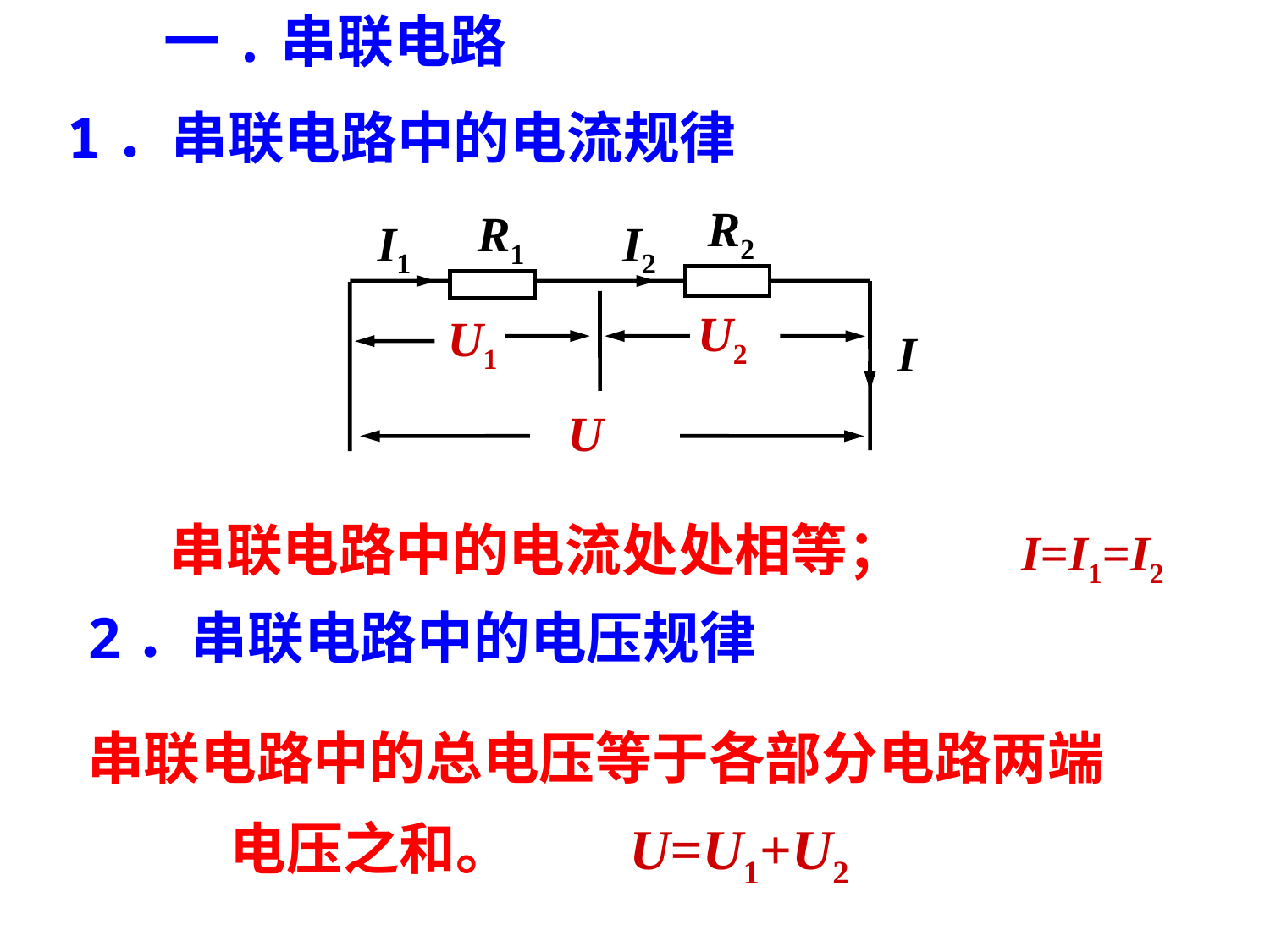

一.串联电路
1．串联电路中的电流规律
R2
R1
I1
I2

U2
U1
I

U

   串联电路中的电流处处相等；        I=I1=I2

2．串联电路中的电压规律
串联电路中的总电压等于各部分电路两端
          电压之和。        U=U1+U2